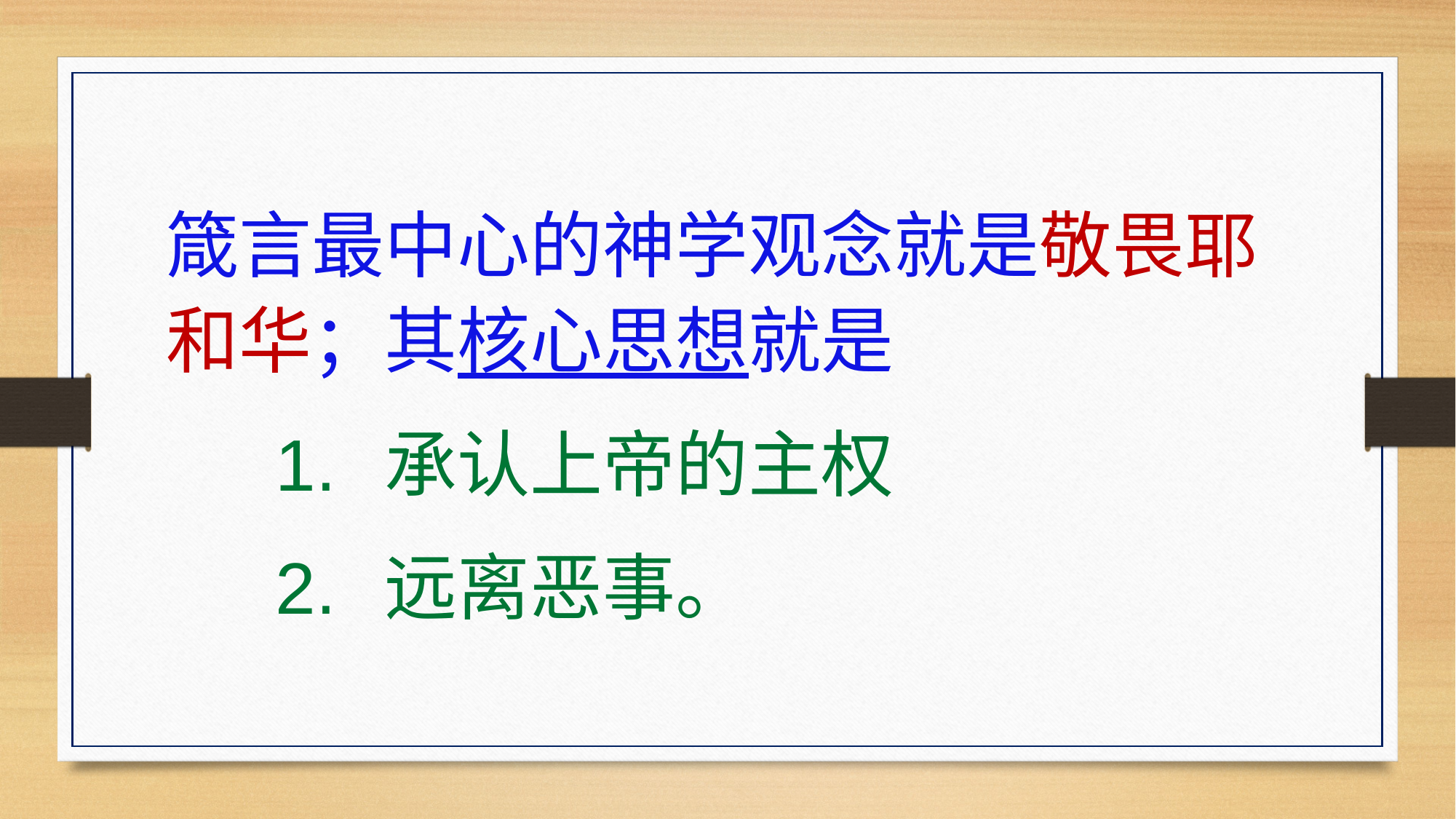

箴言最中心的神学观念就是敬畏耶和华；其核心思想就是
承认上帝的主权
远离恶事。